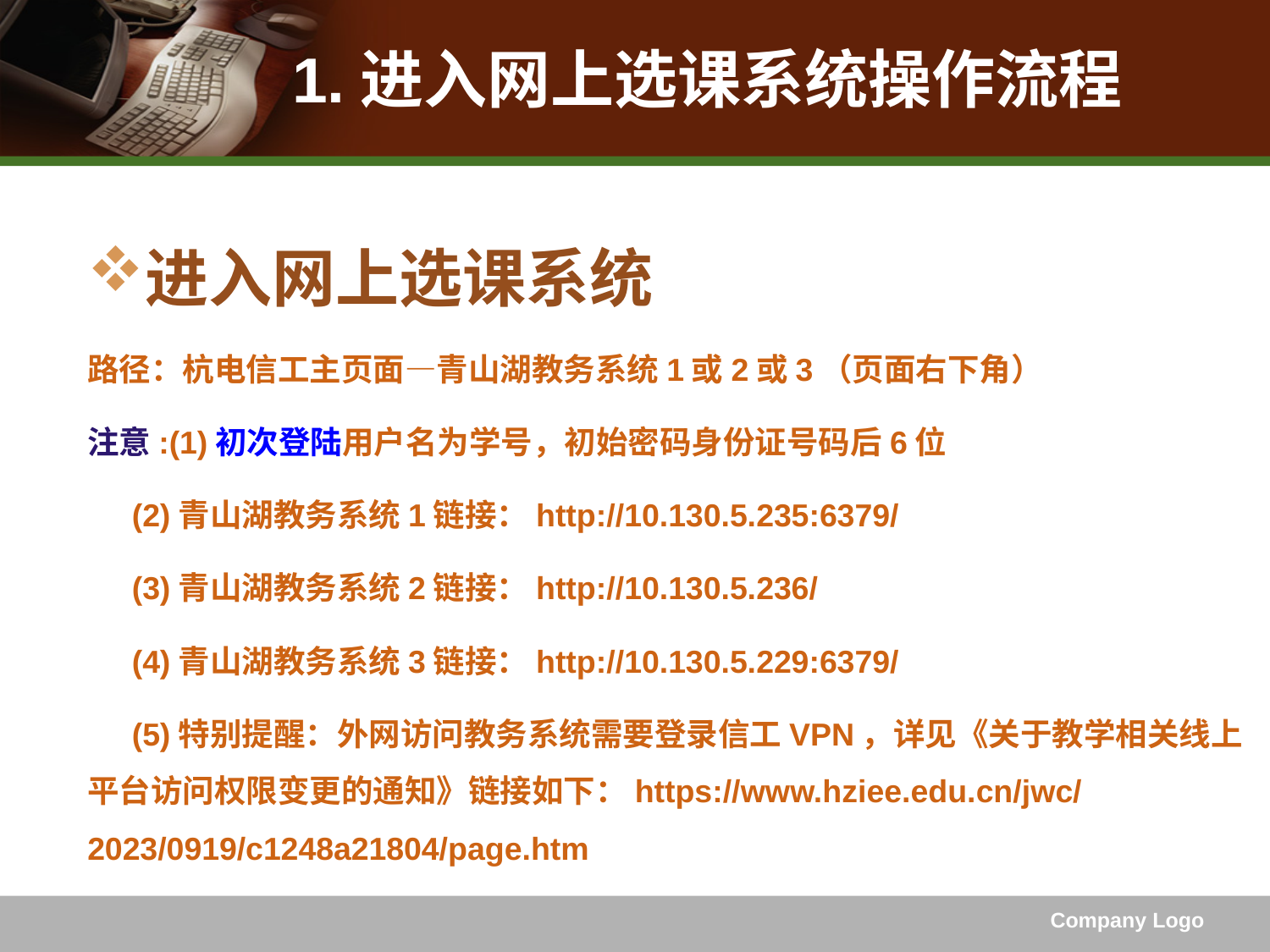

# 1.进入网上选课系统操作流程
进入网上选课系统
路径：杭电信工主页面—青山湖教务系统1或2或3（页面右下角）
注意:(1)初次登陆用户名为学号，初始密码身份证号码后6位
     (2)青山湖教务系统1链接：http://10.130.5.235:6379/
     (3)青山湖教务系统2链接：http://10.130.5.236/
     (4)青山湖教务系统3链接：http://10.130.5.229:6379/
     (5)特别提醒：外网访问教务系统需要登录信工VPN，详见《关于教学相关线上平台访问权限变更的通知》链接如下：https://www.hziee.edu.cn/jwc/2023/0919/c1248a21804/page.htm
Company Logo